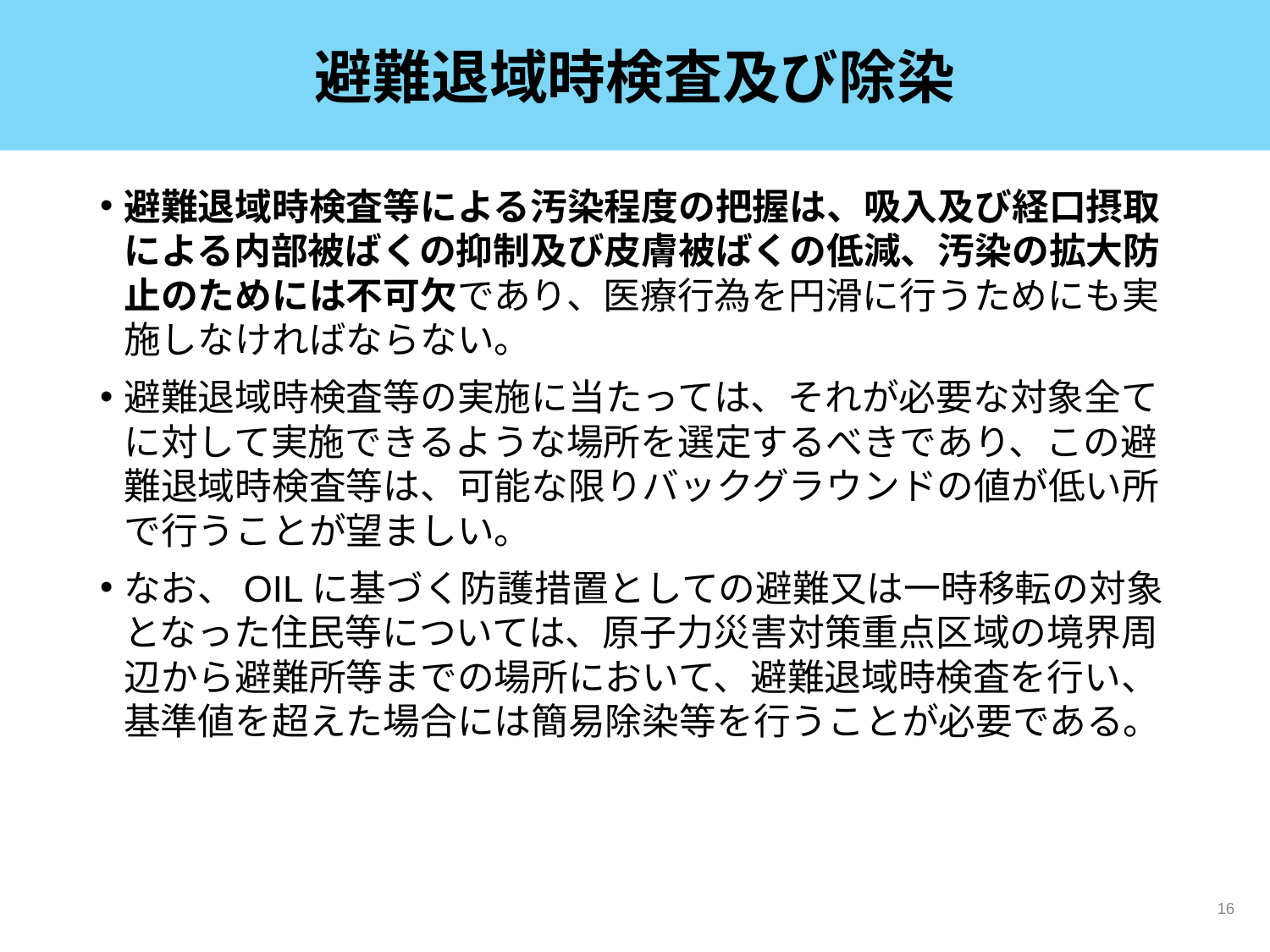

# 避難退域時検査及び除染
避難退域時検査等による汚染程度の把握は、吸入及び経口摂取による内部被ばくの抑制及び皮膚被ばくの低減、汚染の拡大防止のためには不可欠であり、医療行為を円滑に行うためにも実施しなければならない。
避難退域時検査等の実施に当たっては、それが必要な対象全てに対して実施できるような場所を選定するべきであり、この避難退域時検査等は、可能な限りバックグラウンドの値が低い所で行うことが望ましい。
なお、OILに基づく防護措置としての避難又は一時移転の対象となった住民等については、原子力災害対策重点区域の境界周辺から避難所等までの場所において、避難退域時検査を行い、基準値を超えた場合には簡易除染等を行うことが必要である。

16